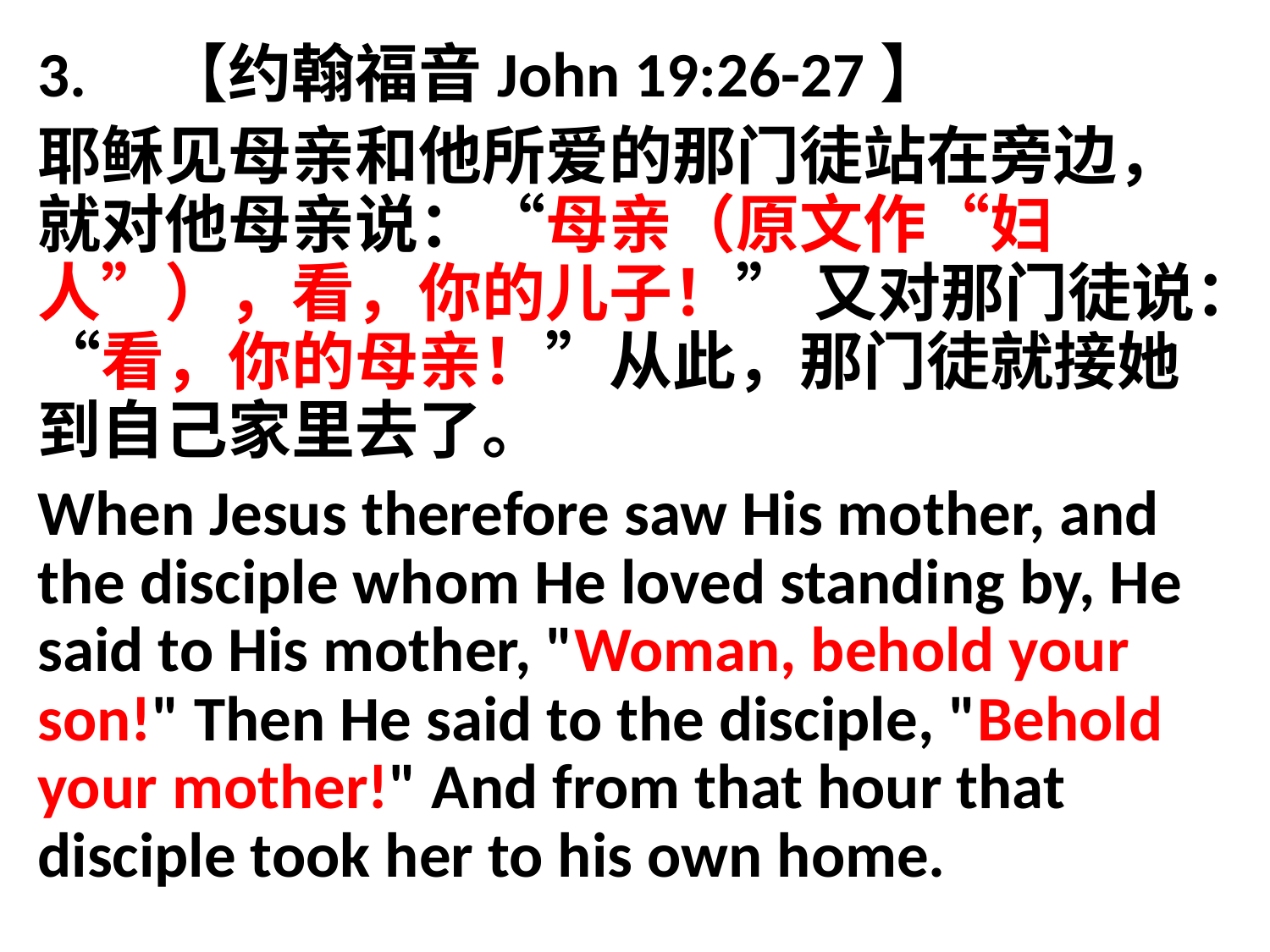

3.	【约翰福音John 19:26-27】
耶稣见母亲和他所爱的那门徒站在旁边，就对他母亲说：“母亲（原文作“妇人”），看，你的儿子！” 又对那门徒说：“看，你的母亲！”从此，那门徒就接她到自己家里去了。
When Jesus therefore saw His mother, and the disciple whom He loved standing by, He said to His mother, "Woman, behold your son!" Then He said to the disciple, "Behold your mother!" And from that hour that disciple took her to his own home.